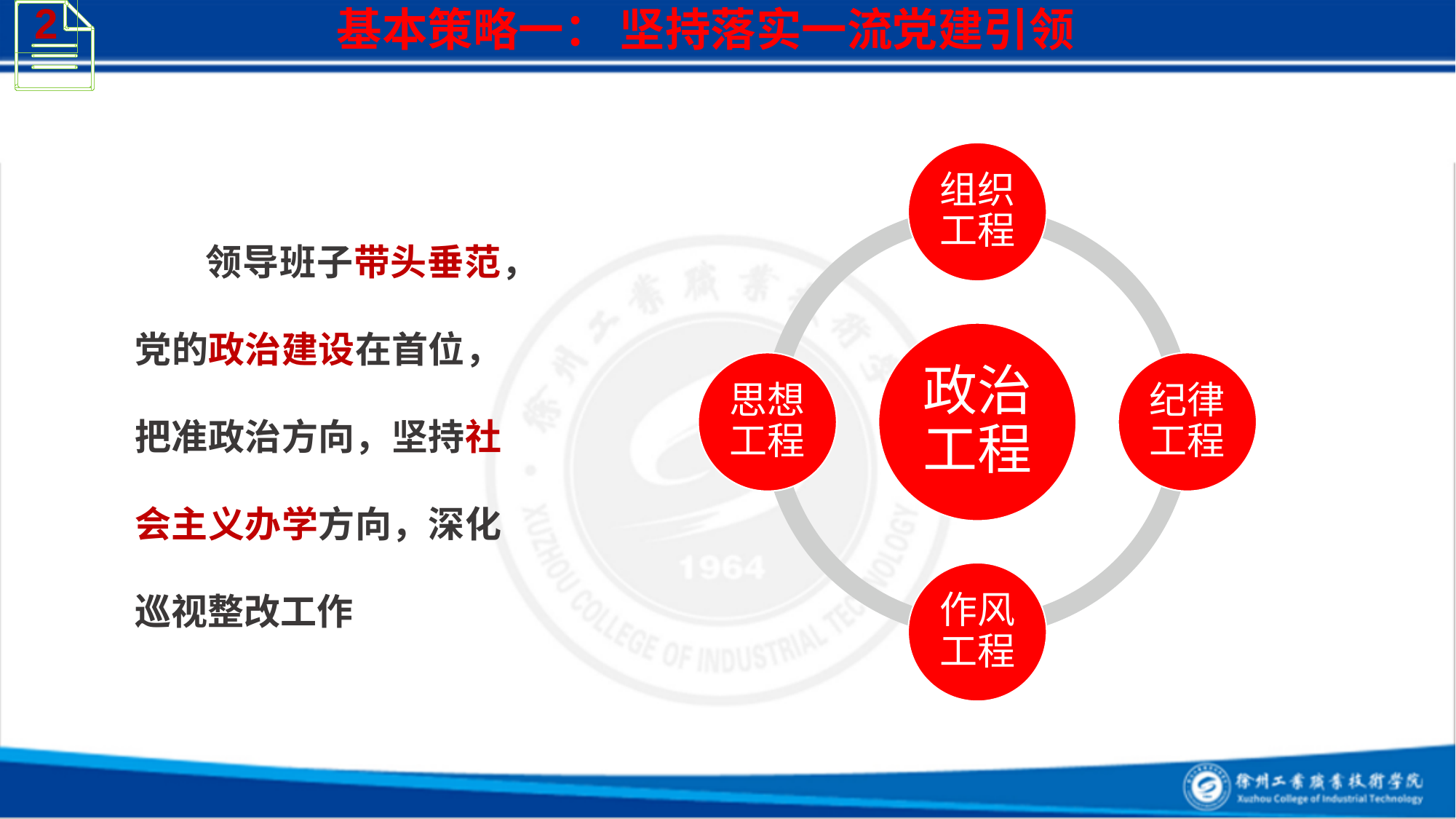

2
 基本策略一： 坚持落实一流党建引领
政治工程
组织工程
纪律工程
作风工程
思想工程
       领导班子带头垂范，党的政治建设在首位，把准政治方向，坚持社会主义办学方向，深化巡视整改工作